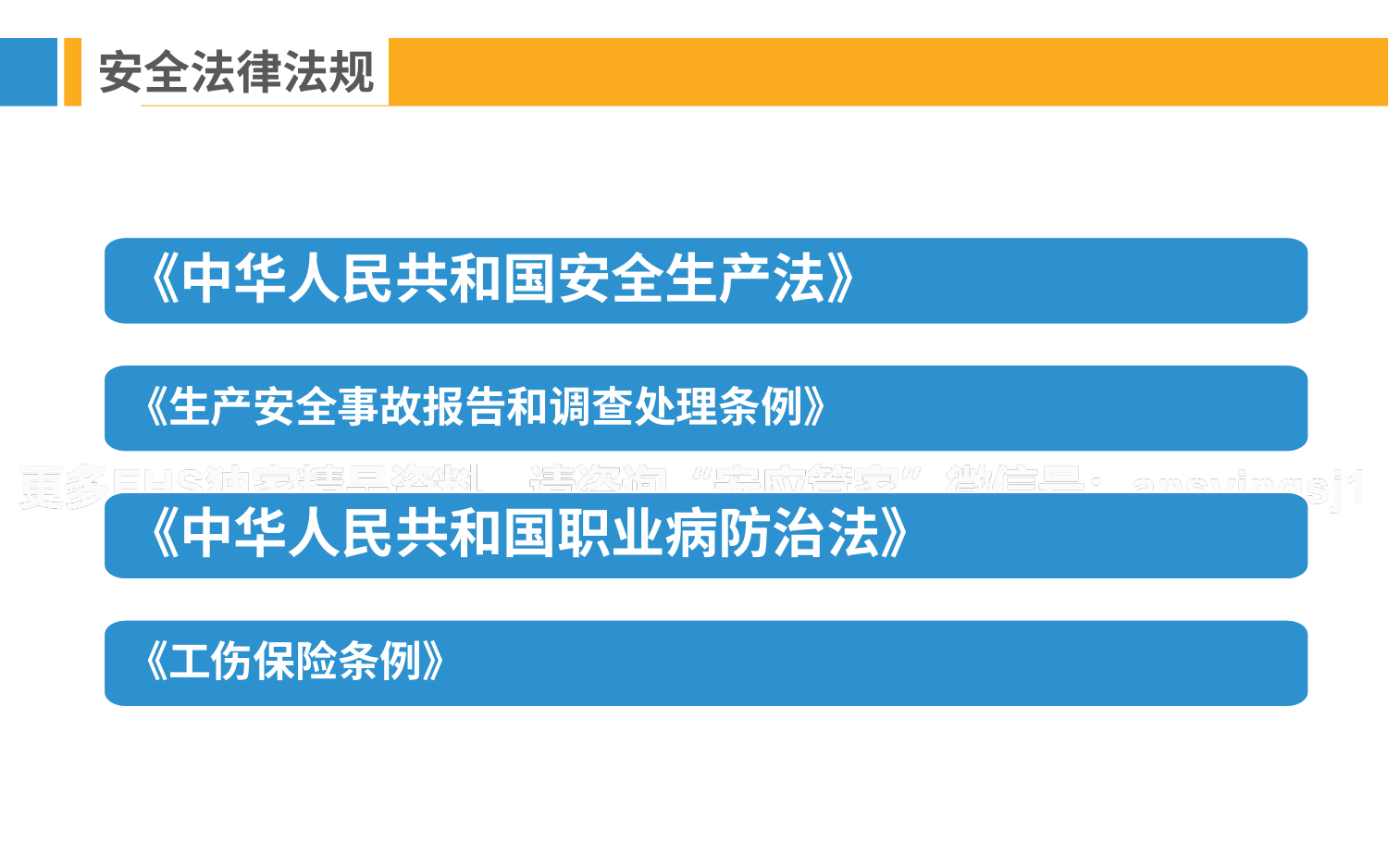

安全法律法规
《中华人民共和国安全生产法》
《生产安全事故报告和调查处理条例》
《中华人民共和国职业病防治法》
《工伤保险条例》